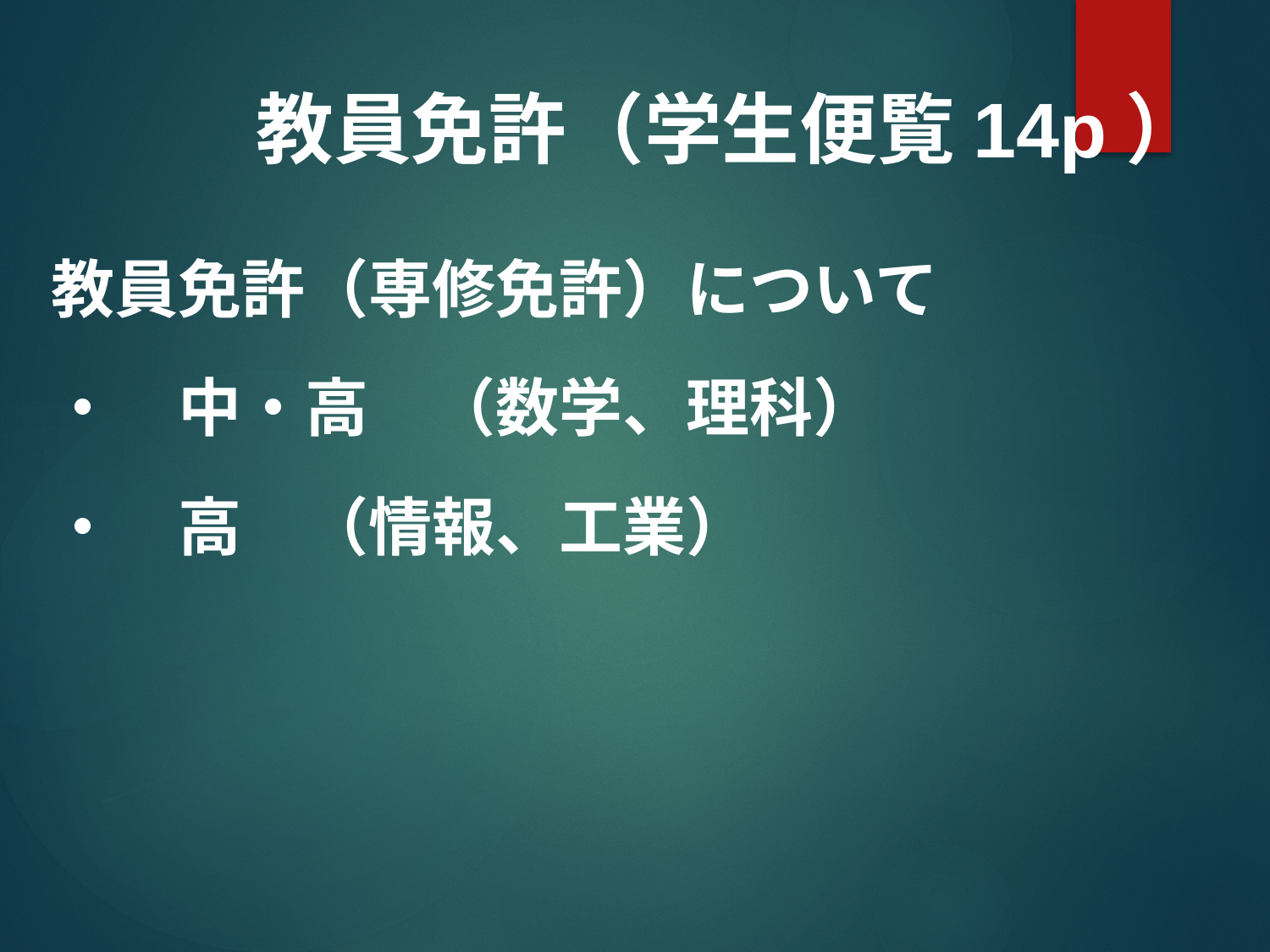

教員免許（学生便覧14p）

教員免許（専修免許）について

・　中・高　（数学、理科）

・　高　（情報、工業）